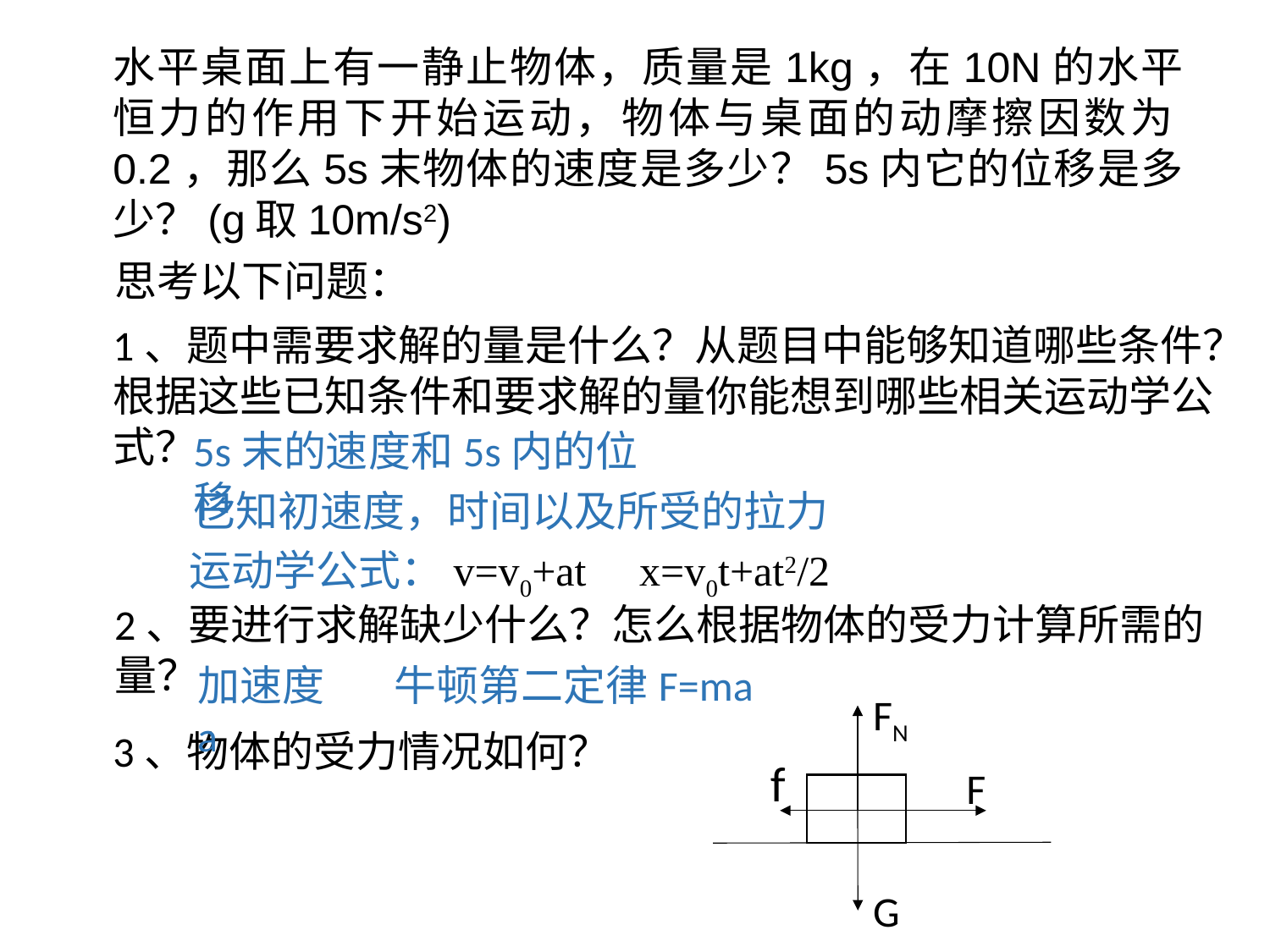

水平桌面上有一静止物体，质量是1kg，在10N的水平恒力的作用下开始运动，物体与桌面的动摩擦因数为0.2，那么5s末物体的速度是多少？5s内它的位移是多少？(g取10m/s2)
思考以下问题：
1、题中需要求解的量是什么？从题目中能够知道哪些条件？根据这些已知条件和要求解的量你能想到哪些相关运动学公式？
5s末的速度和5s内的位移
已知初速度，时间以及所受的拉力
运动学公式：v=v0+at     x=v0t+at2/2
2、要进行求解缺少什么？怎么根据物体的受力计算所需的量？
牛顿第二定律F=ma
加速度a
FN
f
F

G
3、物体的受力情况如何？